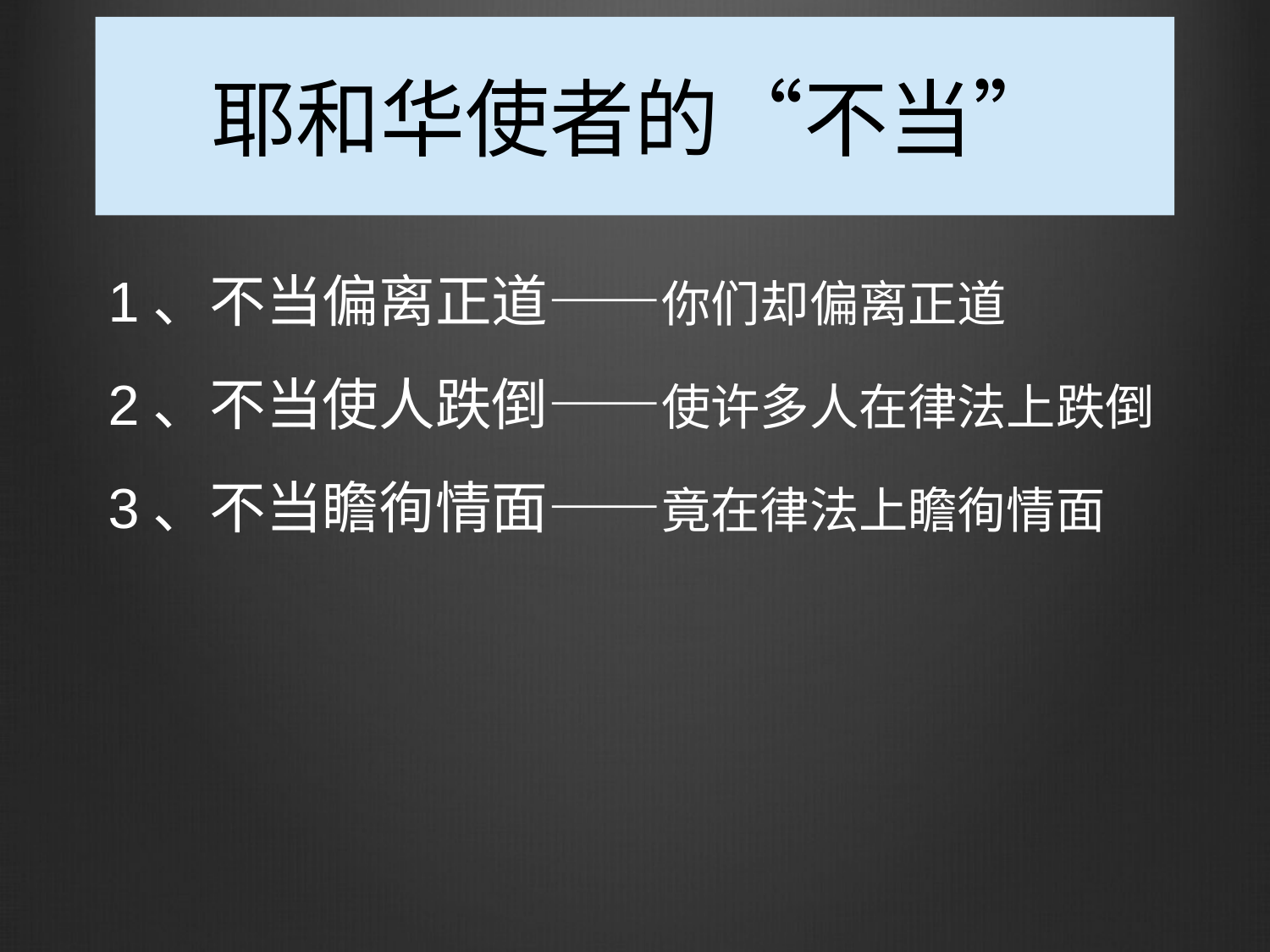

# 耶和华使者的“不当”
1、不当偏离正道——你们却偏离正道
2、不当使人跌倒——使许多人在律法上跌倒
3、不当瞻徇情面——竟在律法上瞻徇情面